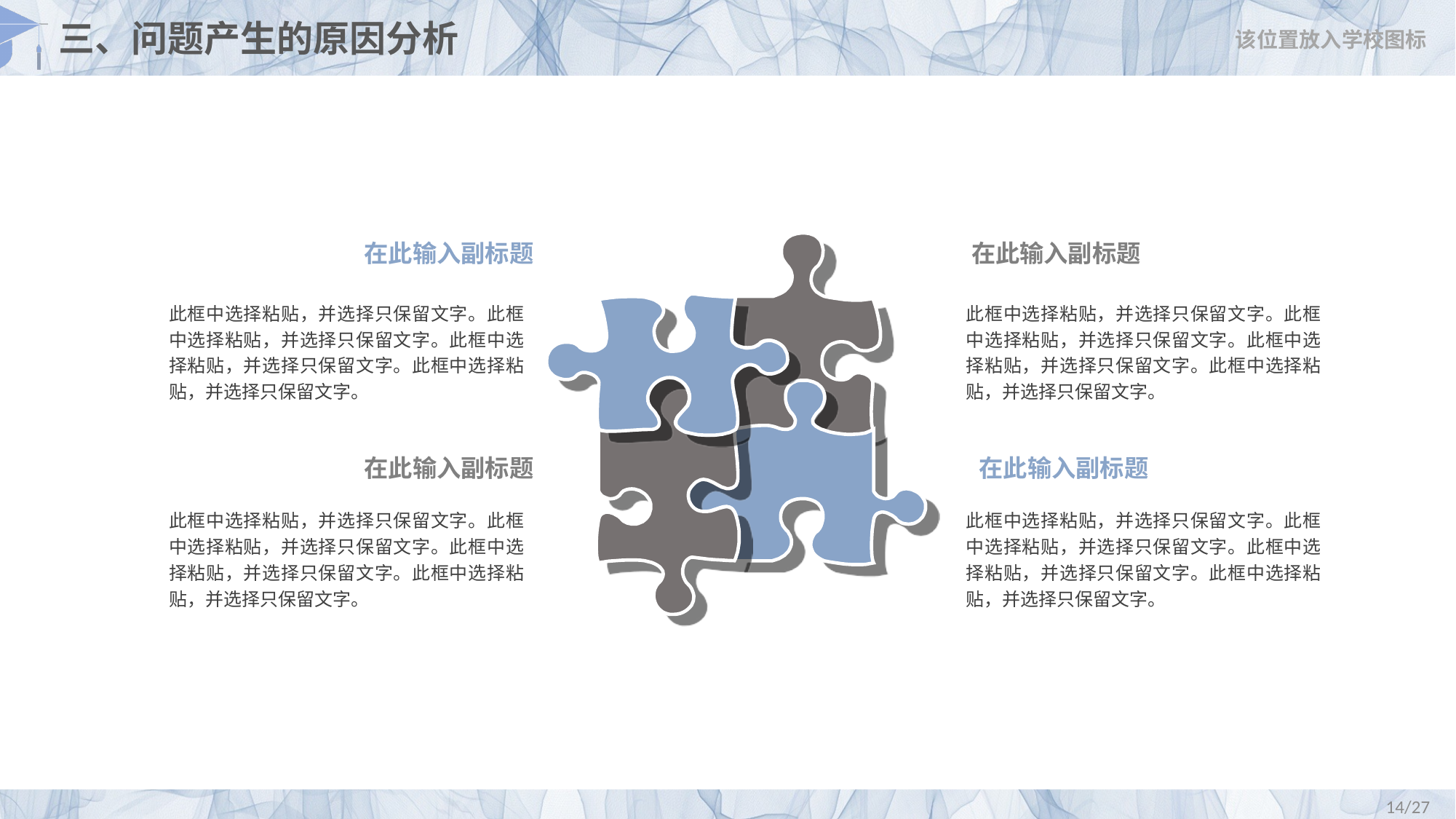

# 三、问题产生的原因分析
该位置放入学校图标
在此输入副标题

在此输入副标题
此框中选择粘贴，并选择只保留文字。此框中选择粘贴，并选择只保留文字。此框中选择粘贴，并选择只保留文字。此框中选择粘贴，并选择只保留文字。
此框中选择粘贴，并选择只保留文字。此框中选择粘贴，并选择只保留文字。此框中选择粘贴，并选择只保留文字。此框中选择粘贴，并选择只保留文字。
在此输入副标题
在此输入副标题
此框中选择粘贴，并选择只保留文字。此框中选择粘贴，并选择只保留文字。此框中选择粘贴，并选择只保留文字。此框中选择粘贴，并选择只保留文字。
此框中选择粘贴，并选择只保留文字。此框中选择粘贴，并选择只保留文字。此框中选择粘贴，并选择只保留文字。此框中选择粘贴，并选择只保留文字。
14/27